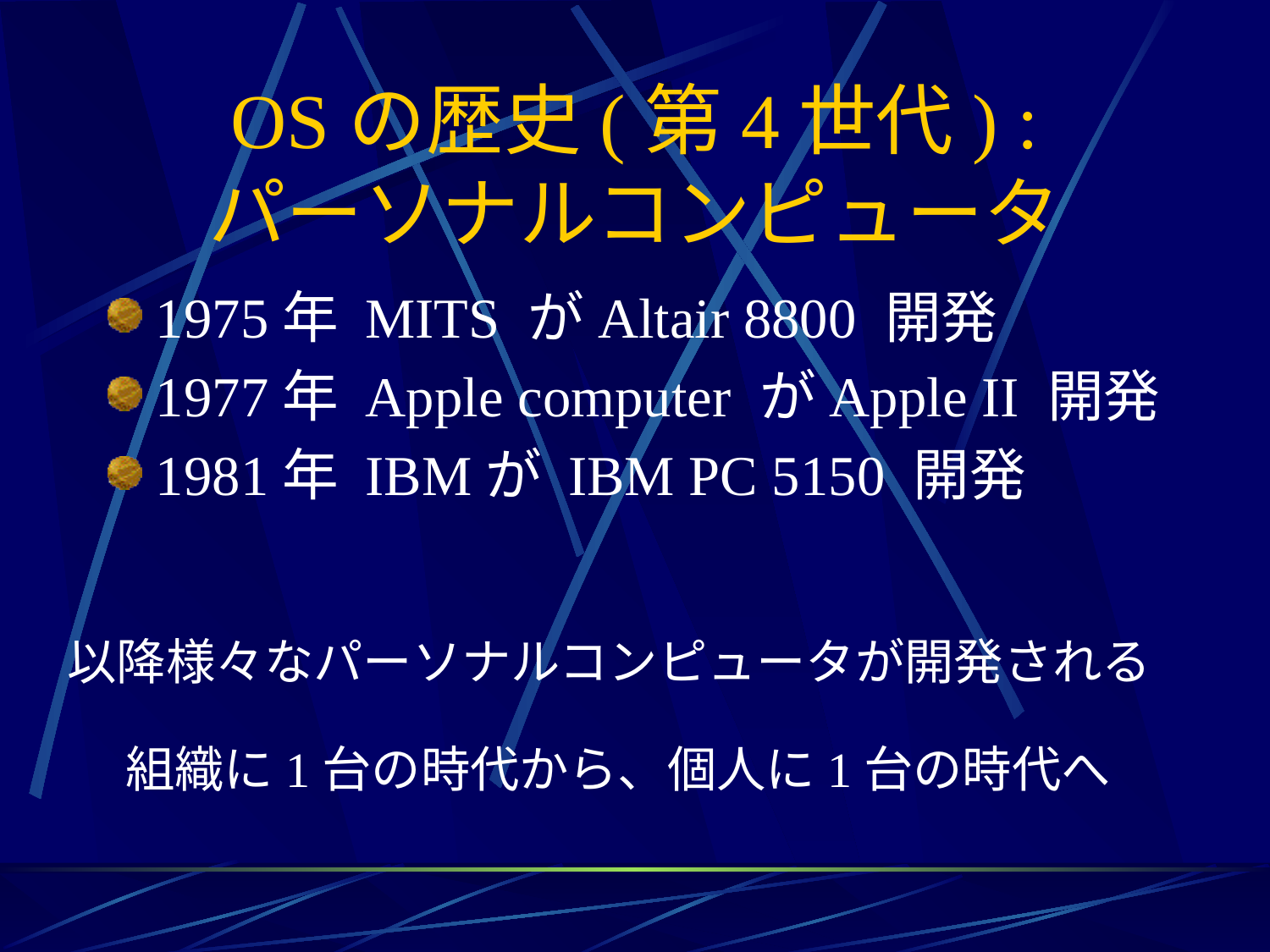

# OSの歴史(第4世代) : パーソナルコンピュータ
1975年 MITS がAltair 8800 開発
1977年 Apple computer がApple II 開発
1981年 IBMが IBM PC 5150 開発
以降様々なパーソナルコンピュータが開発される
組織に1台の時代から、個人に1台の時代へ